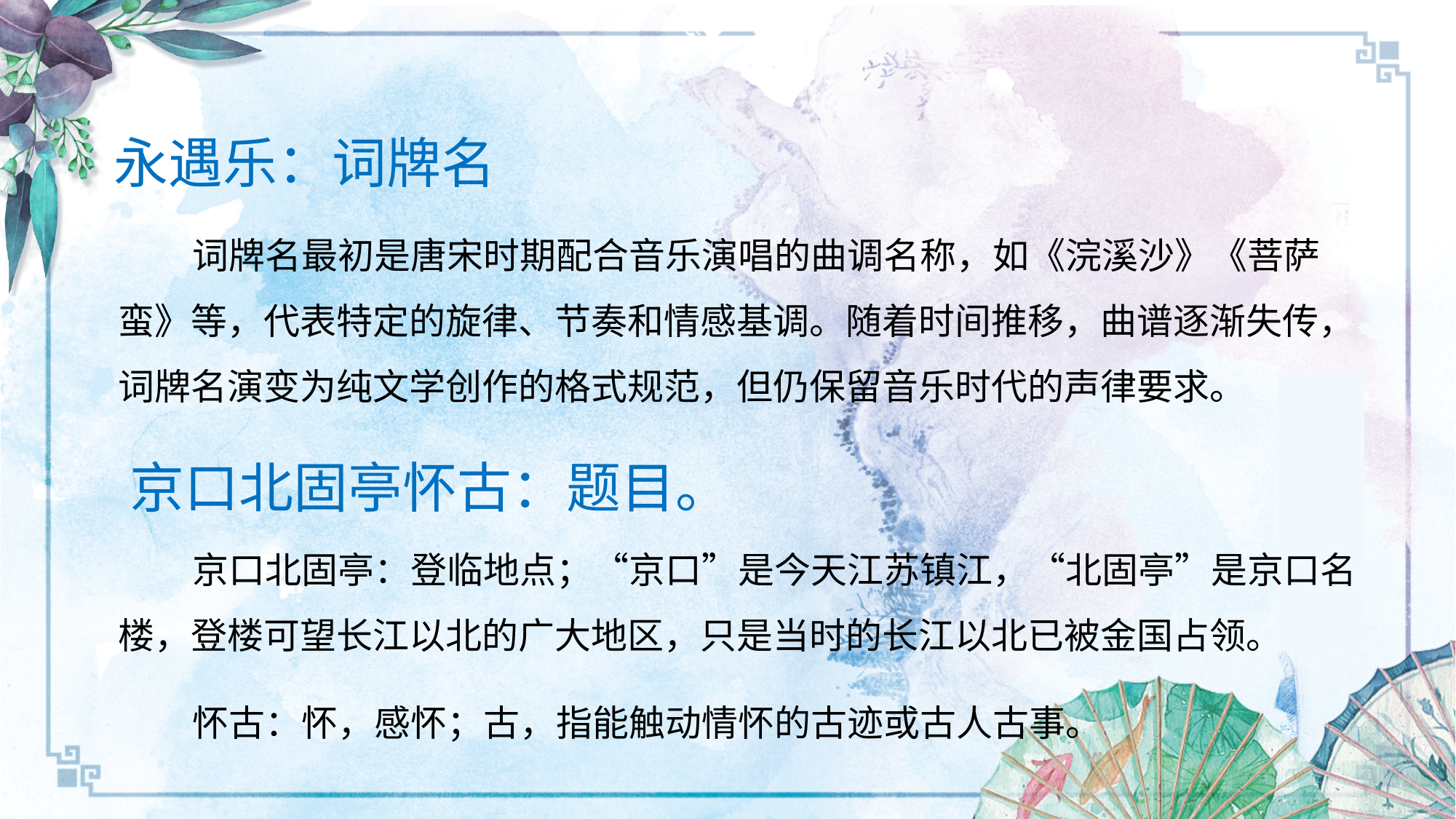

永遇乐：词牌名

        词牌名最初是唐宋时期配合音乐演唱的曲调名称，如《浣溪沙》《菩萨蛮》等，代表特定的旋律、节奏和情感基调。随着时间推移，曲谱逐渐失传，词牌名演变为纯文学创作的格式规范，但仍保留音乐时代的声律要求。
京口北固亭怀古：题目。

        京口北固亭：登临地点；“京口”是今天江苏镇江，“北固亭”是京口名楼，登楼可望长江以北的广大地区，只是当时的长江以北已被金国占领。

        怀古：怀，感怀；古，指能触动情怀的古迹或古人古事。